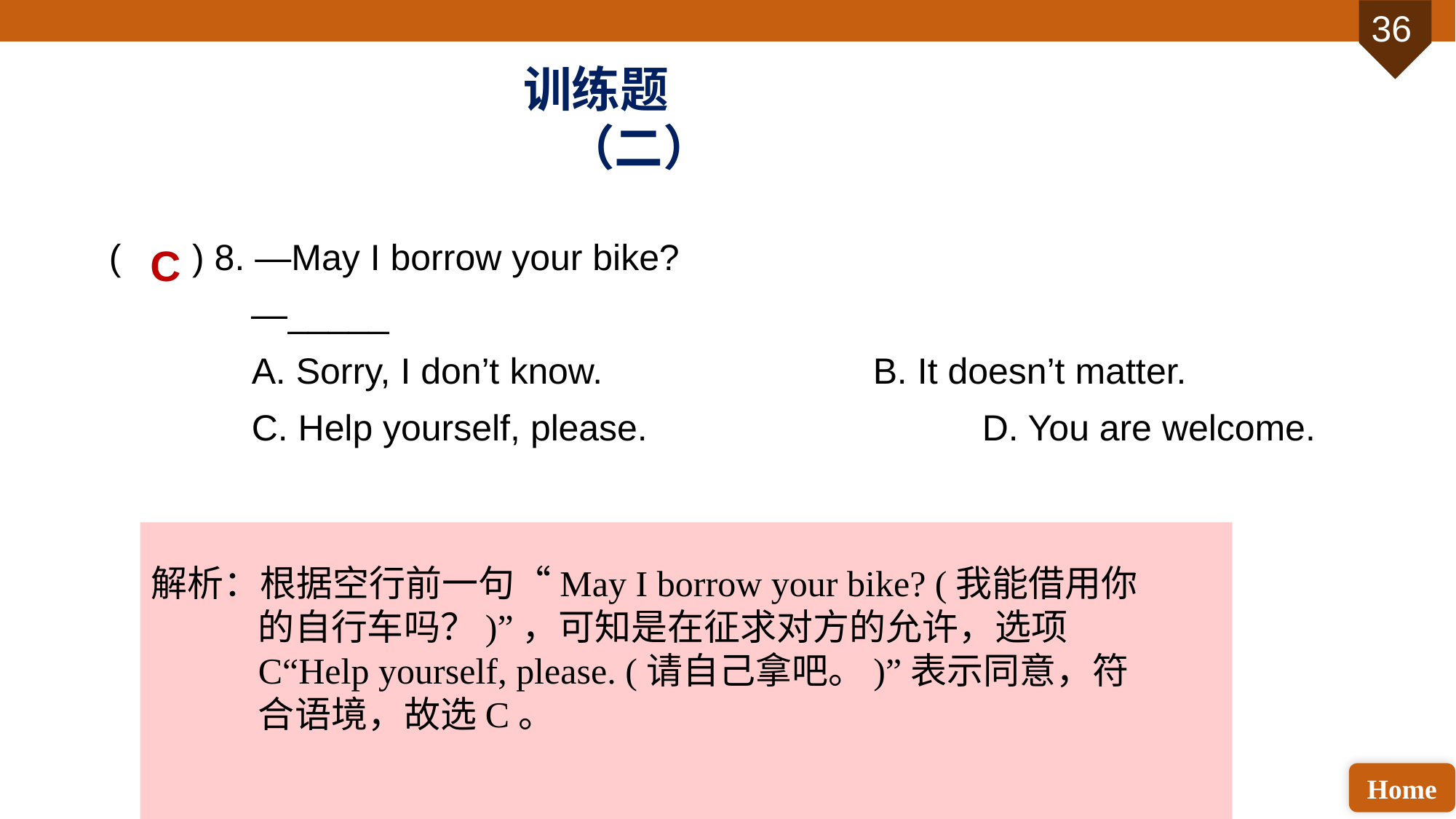

训练题（二）
(       ) 8. —May I borrow your bike?
              —_____
              A. Sorry, I don’t know. 			B. It doesn’t matter.
              C. Help yourself, please. 			D. You are welcome.
C

解析：根据空行前一句“May I borrow your bike? (我能借用你的自行车吗？)”，可知是在征求对方的允许，选项C“Help yourself, please. (请自己拿吧。)”表示同意，符合语境，故选C。